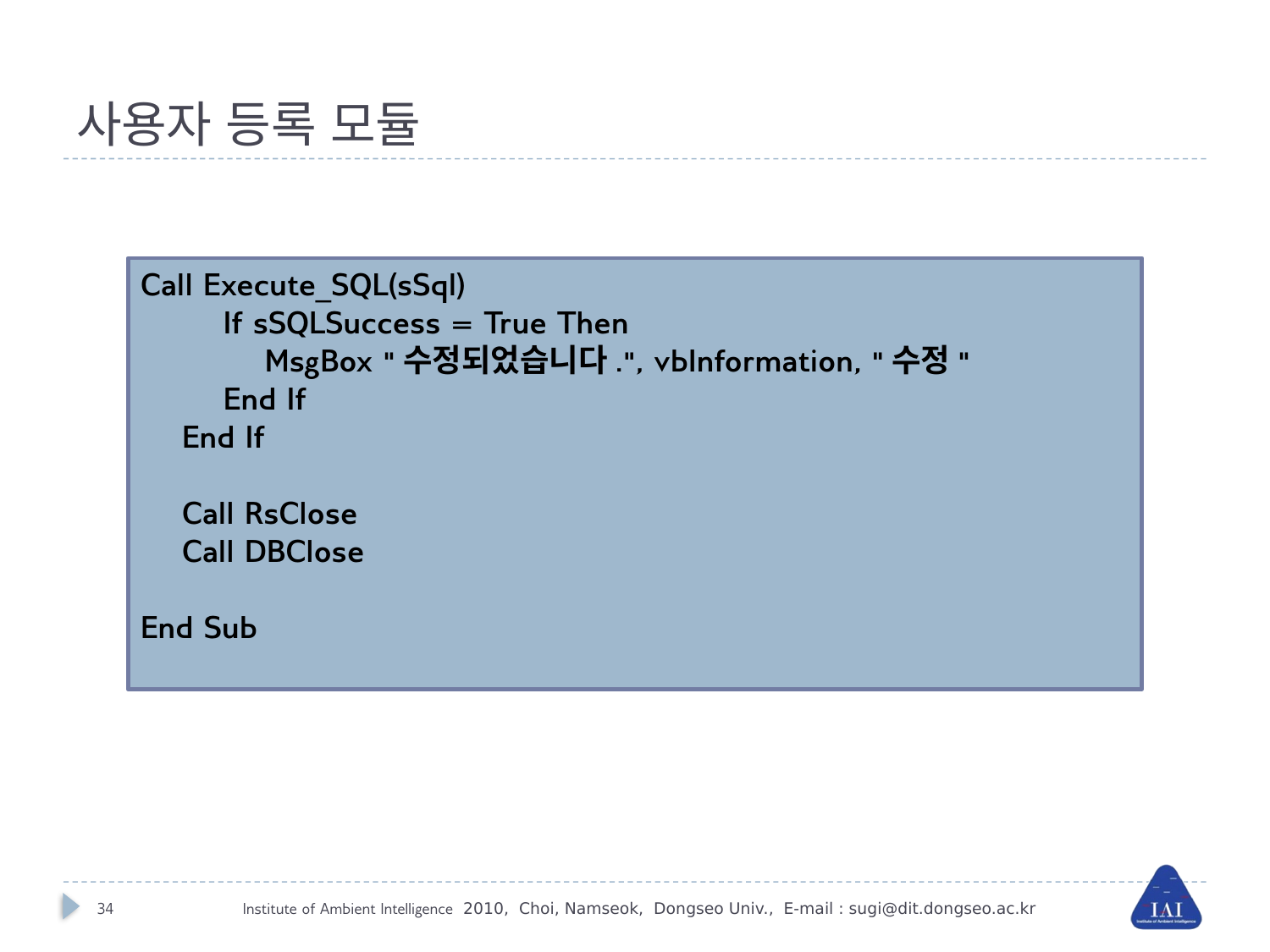

# 사용자 등록 모듈

Call Execute_SQL(sSql)
        If sSQLSuccess = True Then
            MsgBox "수정되었습니다.", vbInformation, "수정"
        End If
    End If

    Call RsClose
    Call DBClose

End Sub